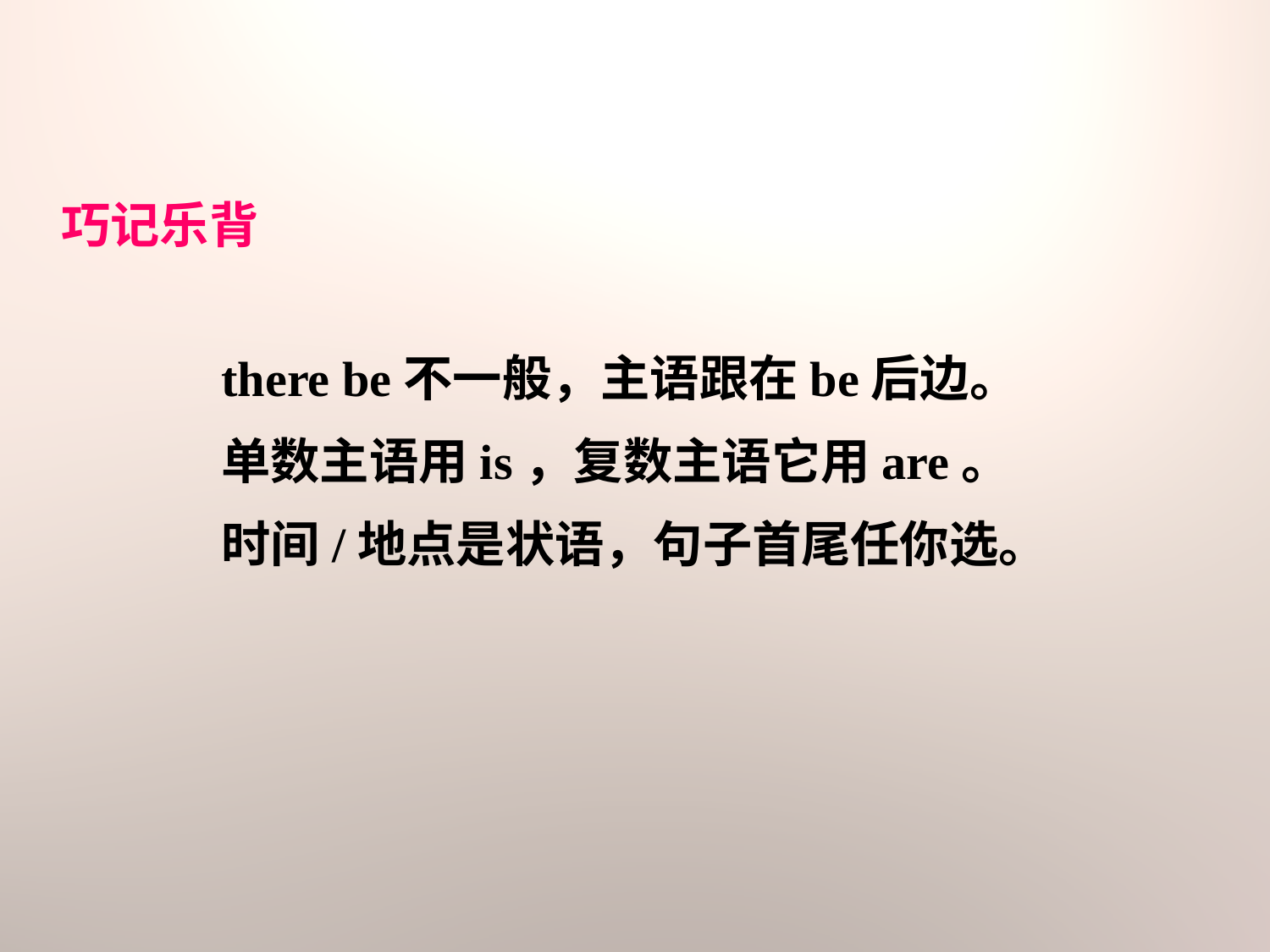

巧记乐背
there be不一般，主语跟在be后边。
单数主语用is，复数主语它用are。
时间/地点是状语，句子首尾任你选。